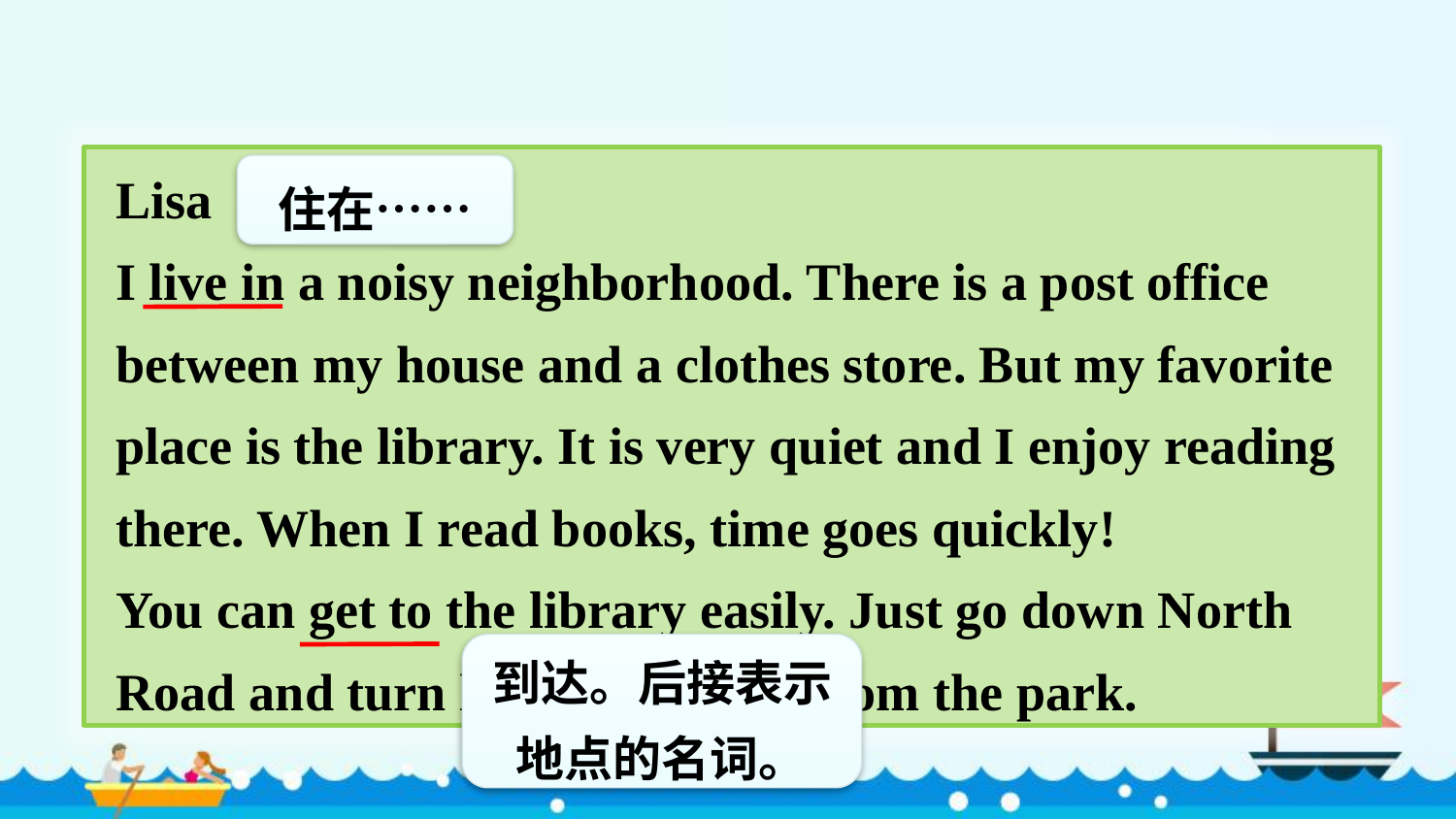

Lisa
I live in a noisy neighborhood. There is a post office between my house and a clothes store. But my favorite place is the library. It is very quiet and I enjoy reading there. When I read books, time goes quickly!
You can get to the library easily. Just go down North Road and turn left. It is across from the park.

住在……
到达。后接表示地点的名词。